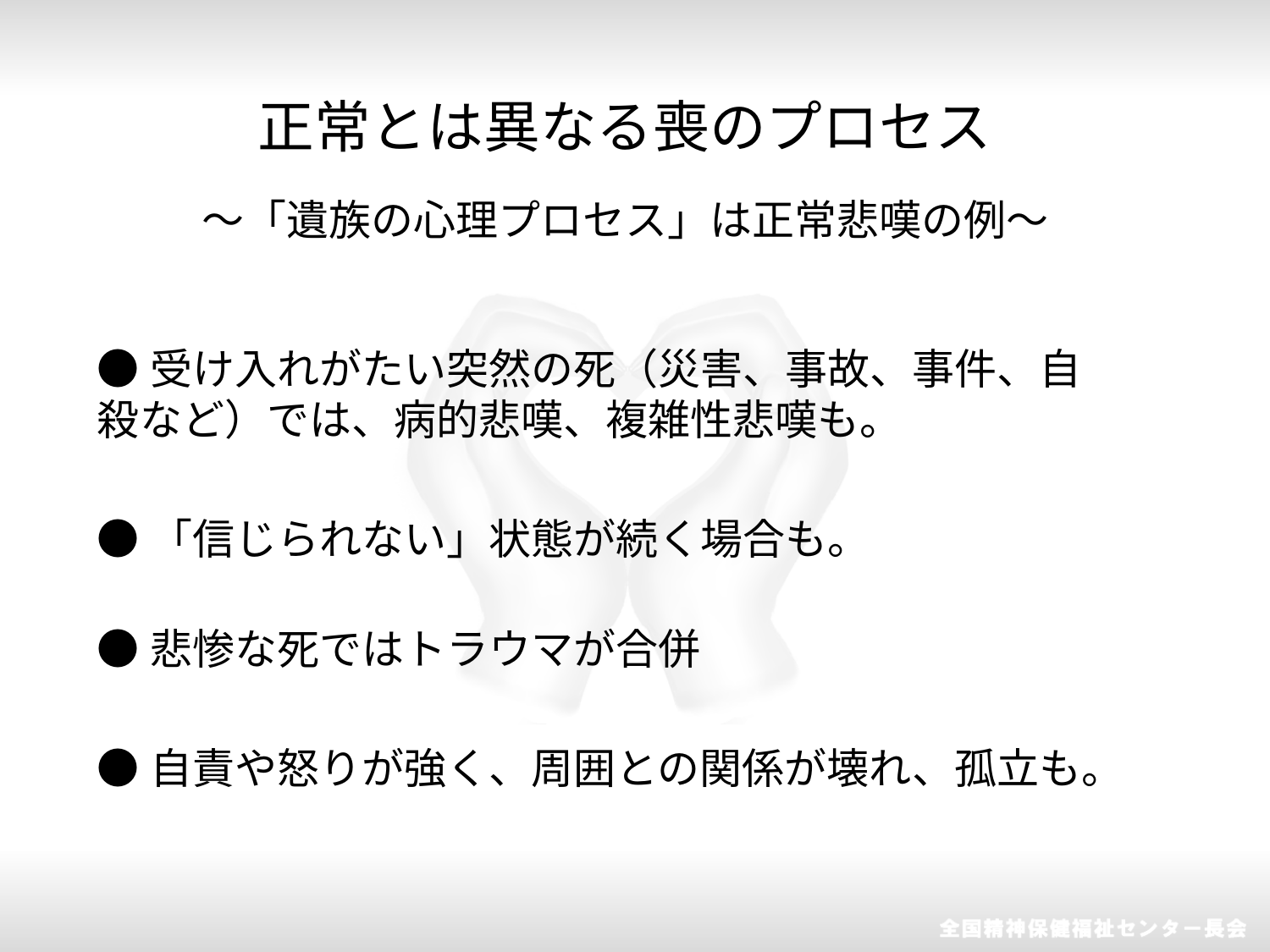

正常とは異なる喪のプロセス
～「遺族の心理プロセス」は正常悲嘆の例～
●受け入れがたい突然の死（災害、事故、事件、自殺など）では、病的悲嘆、複雑性悲嘆も。
●「信じられない」状態が続く場合も。
●悲惨な死ではトラウマが合併
●自責や怒りが強く、周囲との関係が壊れ、孤立も。